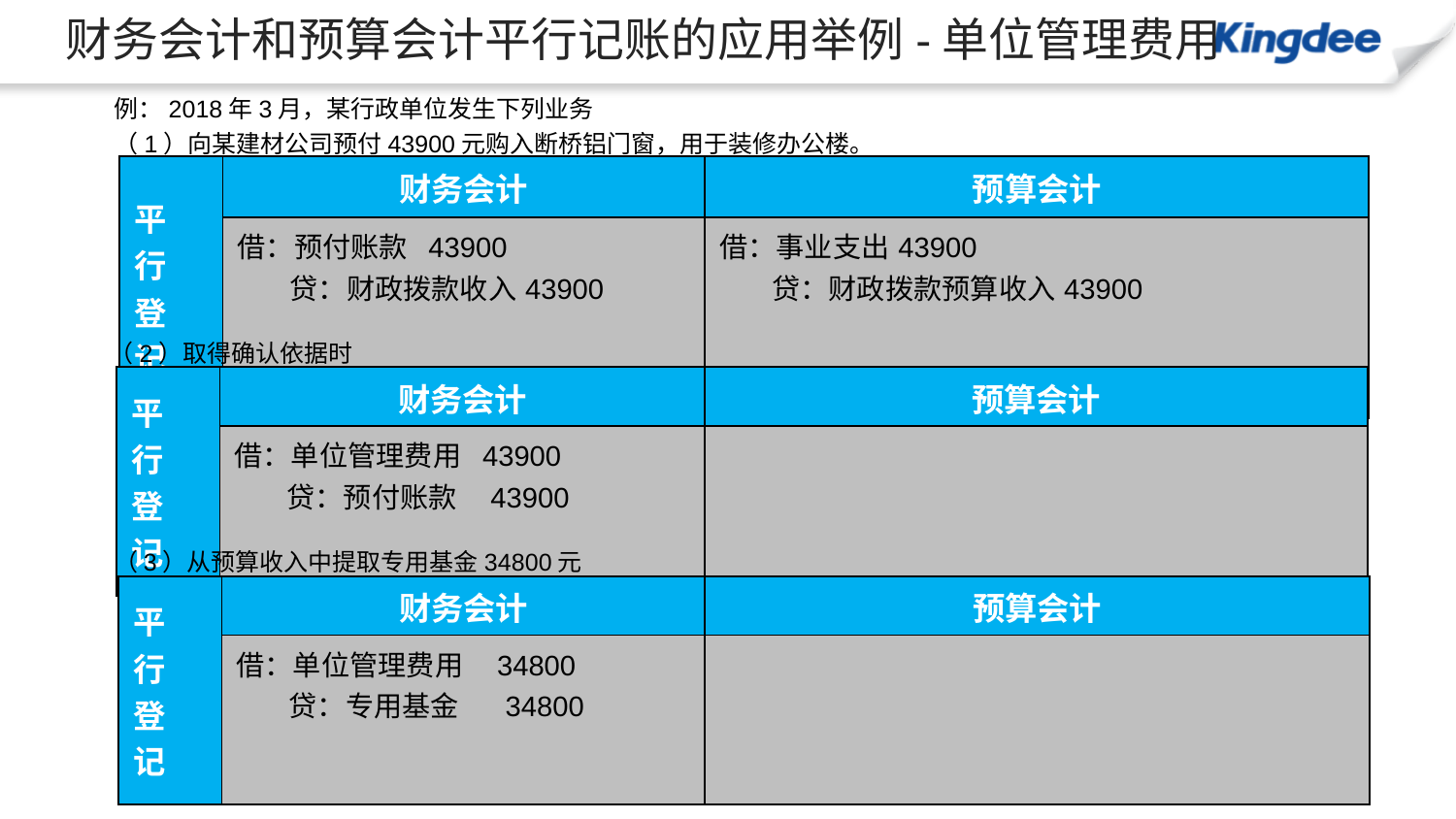

# 财务会计和预算会计平行记账的应用举例-单位管理费用
例：2018年3月，某行政单位发生下列业务
（1）向某建材公司预付43900元购入断桥铝门窗，用于装修办公楼。
| 平 行 登 记 | 财务会计 | 预算会计 |
| --- | --- | --- |
|  | 借：预付账款 43900 贷：财政拨款收入43900 | 借：事业支出43900 贷：财政拨款预算收入43900 |
（2）取得确认依据时
| 平 行 登 记 | 财务会计 | 预算会计 |
| --- | --- | --- |
|  | 借：单位管理费用 43900 贷：预付账款 43900 |  |
（3）从预算收入中提取专用基金34800元
| 平 行 登 记 | 财务会计 | 预算会计 |
| --- | --- | --- |
|  | 借：单位管理费用 34800 贷：专用基金 34800 |  |